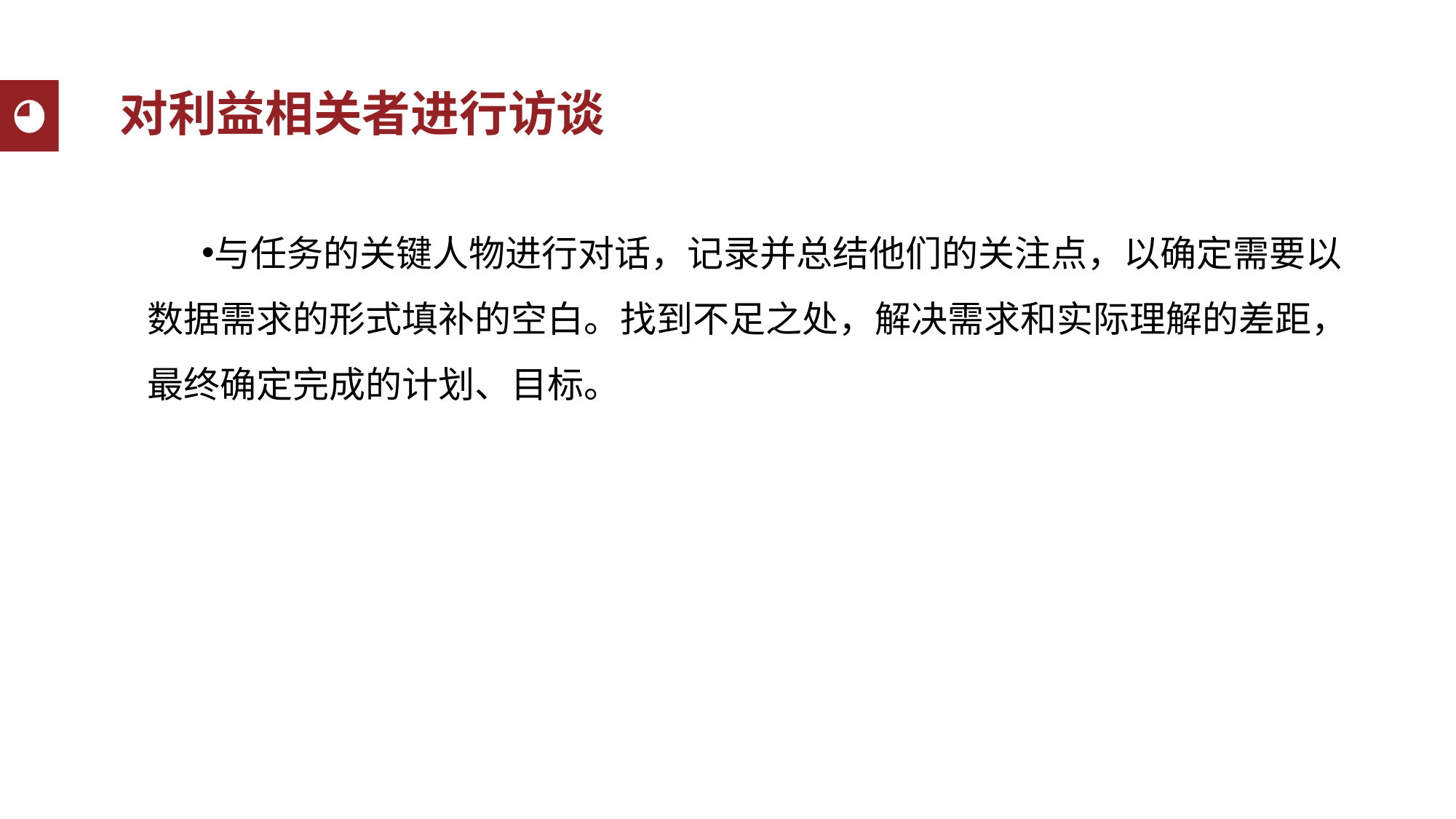

对利益相关者进行访谈

聚类分析
与任务的关键人物进行对话，记录并总结他们的关注点，以确定需要以数据需求的形式填补的空白。找到不足之处，解决需求和实际理解的差距，最终确定完成的计划、目标。